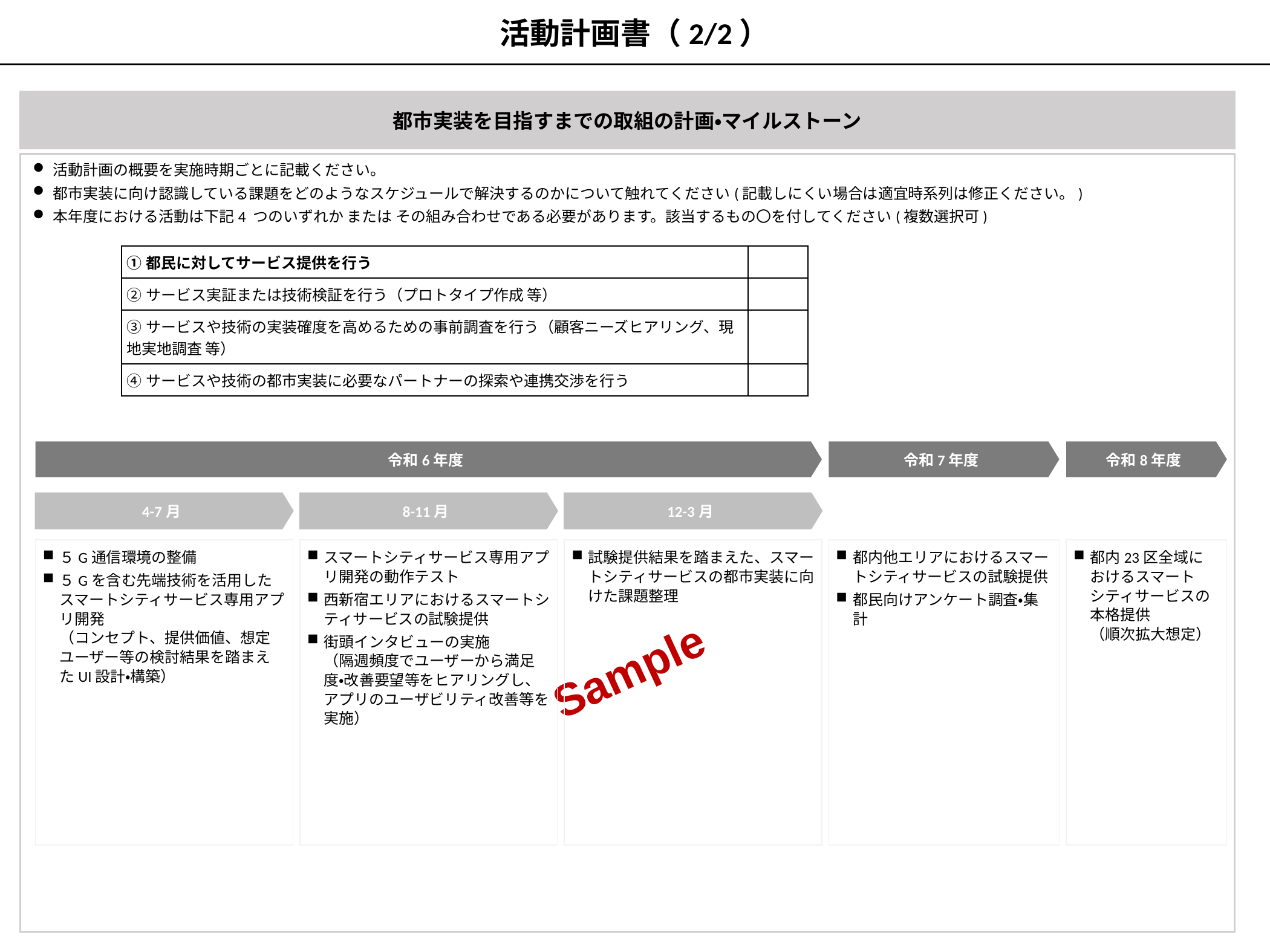

活動計画書（2/2）
都市実装を目指すまでの取組の計画・マイルストーン
活動計画の概要を実施時期ごとに記載ください。
都市実装に向け認識している課題をどのようなスケジュールで解決するのかについて触れてください(記載しにくい場合は適宜時系列は修正ください。)
本年度における活動は下記4 つのいずれか または その組み合わせである必要があります。該当するもの〇を付してください(複数選択可)
| ①都民に対してサービス提供を行う |  |
| --- | --- |
| ②サービス実証または技術検証を行う（プロトタイプ作成 等） |  |
| ③サービスや技術の実装確度を高めるための事前調査を行う（顧客ニーズヒアリング、現地実地調査 等） |  |
| ④サービスや技術の都市実装に必要なパートナーの探索や連携交渉を行う |  |
令和6年度
令和7年度
令和8年度
4-7月
8-11月
12-3月
５G通信環境の整備
５Gを含む先端技術を活用したスマートシティサービス専用アプリ開発
（コンセプト、提供価値、想定ユーザー等の検討結果を踏まえたUI設計・構築）
スマートシティサービス専用アプリ開発の動作テスト
西新宿エリアにおけるスマートシティサービスの試験提供
街頭インタビューの実施
（隔週頻度でユーザーから満足度・改善要望等をヒアリングし、アプリのユーザビリティ改善等を実施）

試験提供結果を踏まえた、スマートシティサービスの都市実装に向けた課題整理
都内他エリアにおけるスマートシティサービスの試験提供
都民向けアンケート調査・集計
都内23区全域に
おけるスマート
シティサービスの本格提供
（順次拡大想定）
Sample